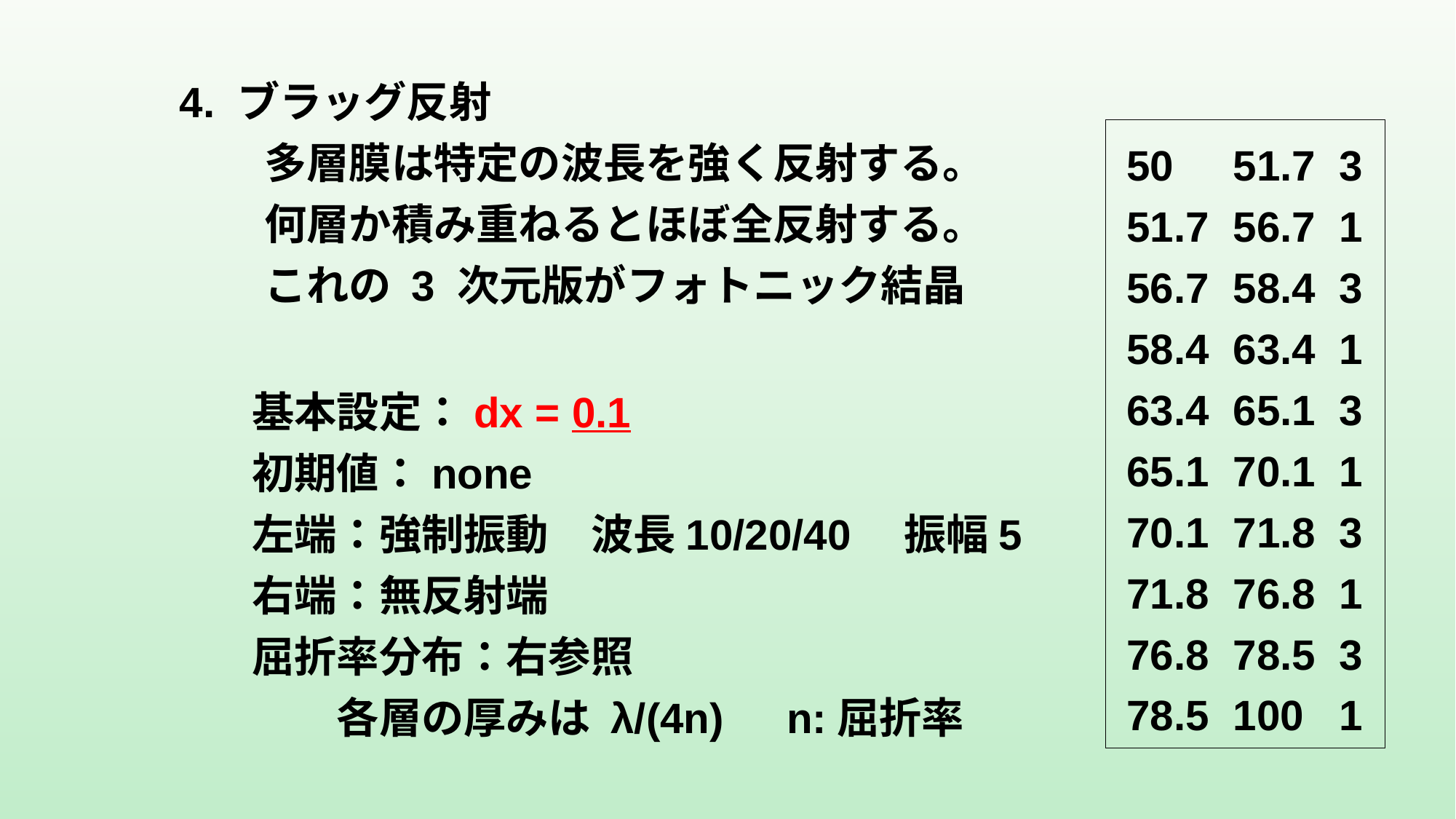

4. ブラッグ反射
　　多層膜は特定の波長を強く反射する。
　　何層か積み重ねるとほぼ全反射する。
　　これの 3 次元版がフォトニック結晶
50     51.7  3
51.7  56.7  1
56.7  58.4  3
58.4  63.4  1
63.4  65.1  3
65.1  70.1  1
70.1  71.8  3
71.8  76.8  1
76.8  78.5  3
78.5  100   1
基本設定：dx = 0.1
初期値：none
左端：強制振動　波長10/20/40　振幅5
右端：無反射端
屈折率分布：右参照
　　各層の厚みは λ/(4n)　n:屈折率